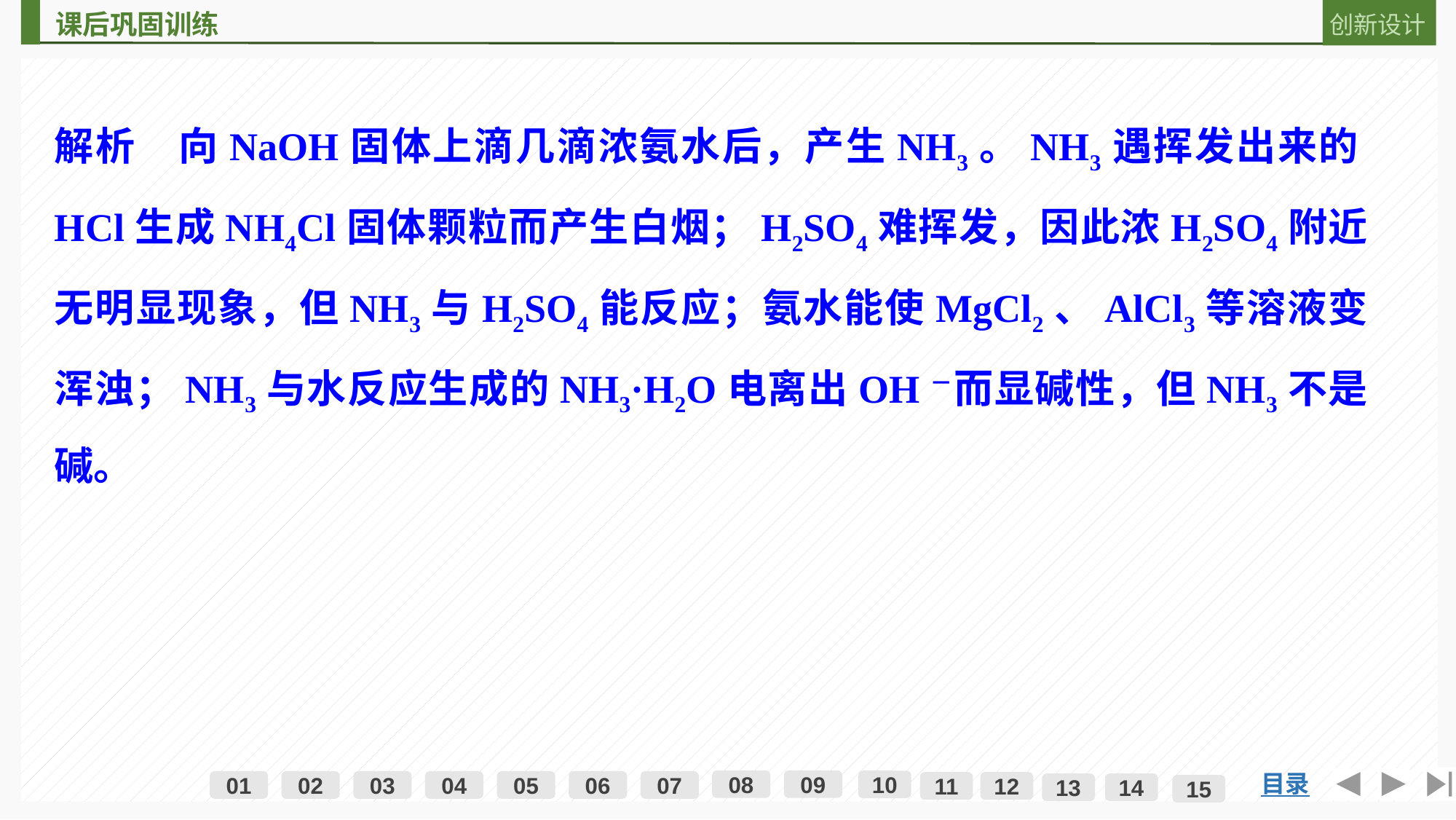

解析　向NaOH固体上滴几滴浓氨水后，产生NH3。NH3遇挥发出来的HCl生成NH4Cl固体颗粒而产生白烟；H2SO4难挥发，因此浓H2SO4附近无明显现象，但NH3与H2SO4能反应；氨水能使MgCl2、AlCl3等溶液变浑浊；NH3与水反应生成的NH3·H2O电离出OH－而显碱性，但NH3不是碱。